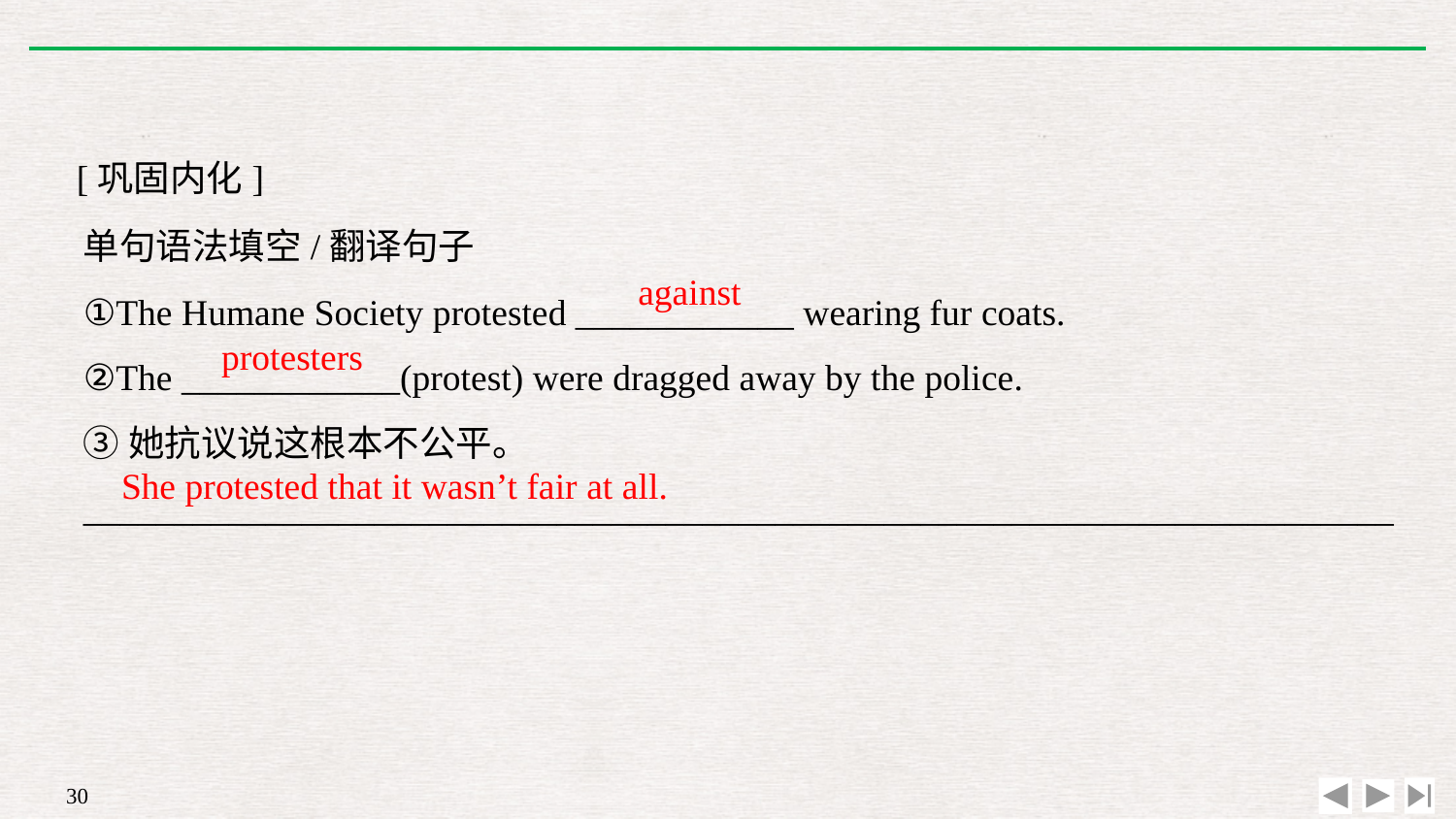

[巩固内化]
单句语法填空/翻译句子
①The Humane Society protested ____________ wearing fur coats.
②The ____________(protest) were dragged away by the police.
③她抗议说这根本不公平。
________________________________________________________________________
against
protesters
She protested that it wasn’t fair at all.